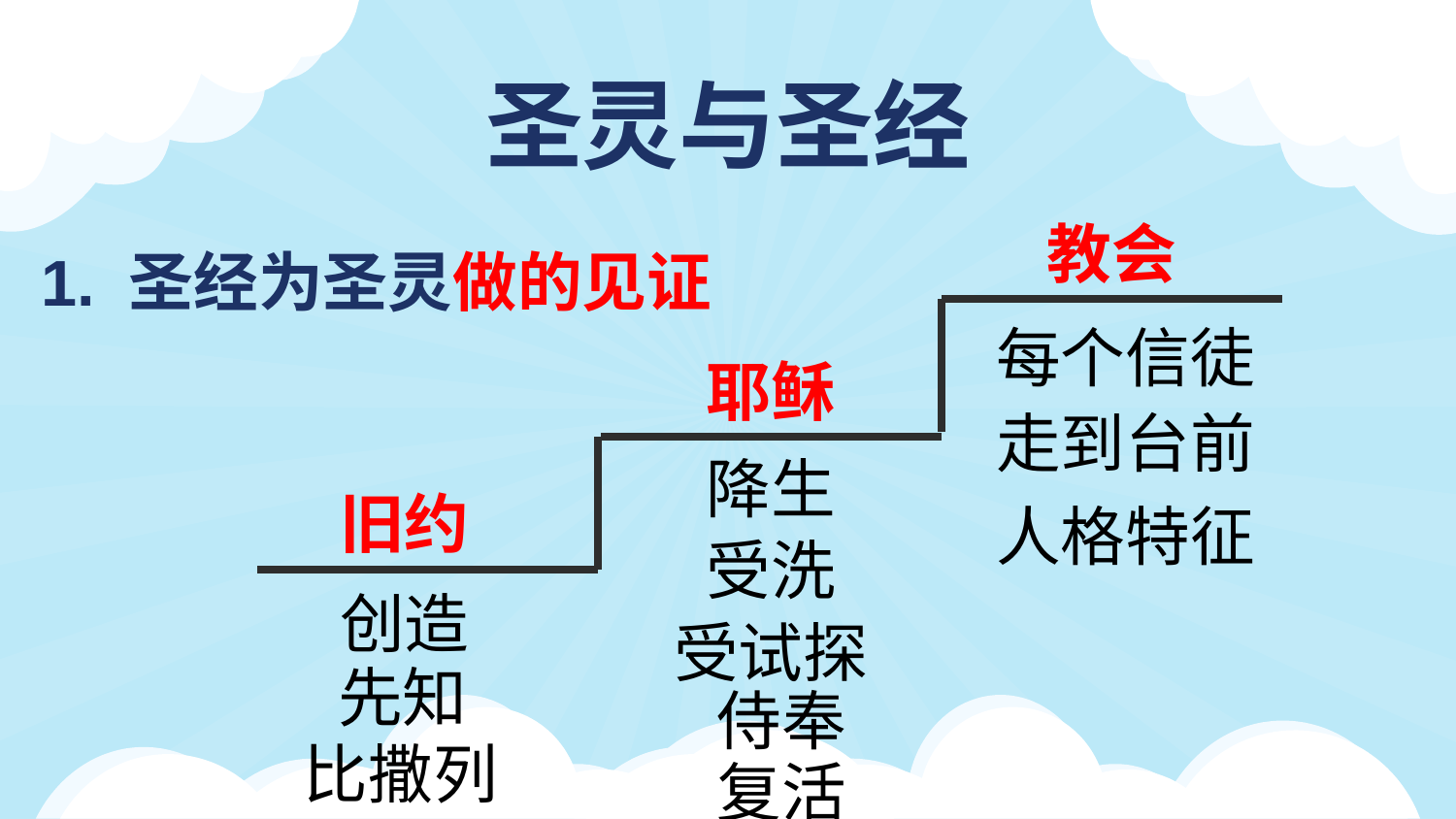

圣灵与圣经
教会
1. 圣经为圣灵做的见证
每个信徒
耶稣
走到台前
降生
旧约
人格特征
受洗
创造
受试探
先知

侍奉
比撒列
复活